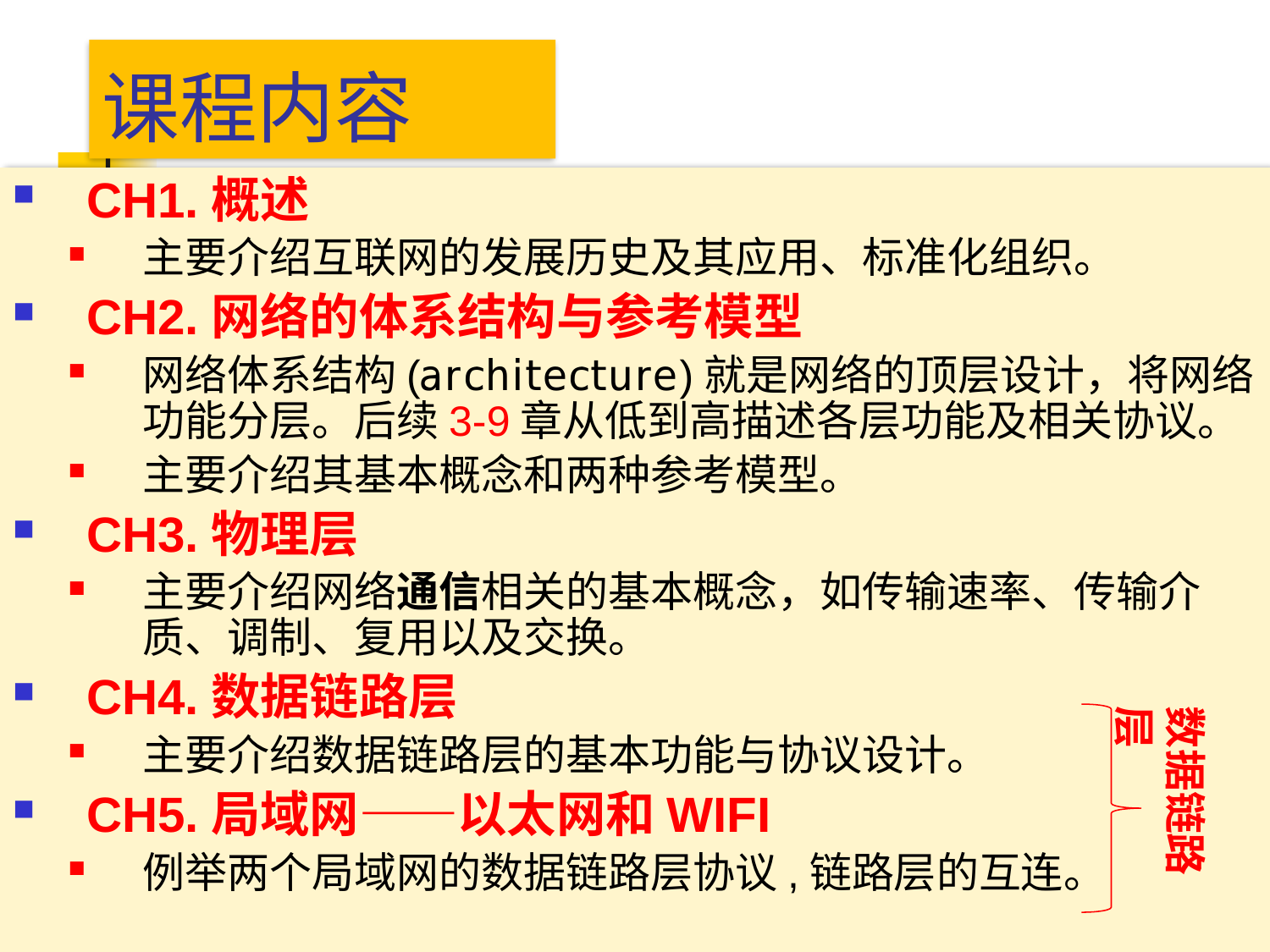

# 课程内容
CH1.概述
主要介绍互联网的发展历史及其应用、标准化组织。
CH2.网络的体系结构与参考模型
网络体系结构(architecture)就是网络的顶层设计，将网络功能分层。后续3-9章从低到高描述各层功能及相关协议。
主要介绍其基本概念和两种参考模型。
CH3.物理层
主要介绍网络通信相关的基本概念，如传输速率、传输介质、调制、复用以及交换。
CH4.数据链路层
主要介绍数据链路层的基本功能与协议设计。
CH5.局域网——以太网和WIFI
例举两个局域网的数据链路层协议,链路层的互连。

数据链路层

7